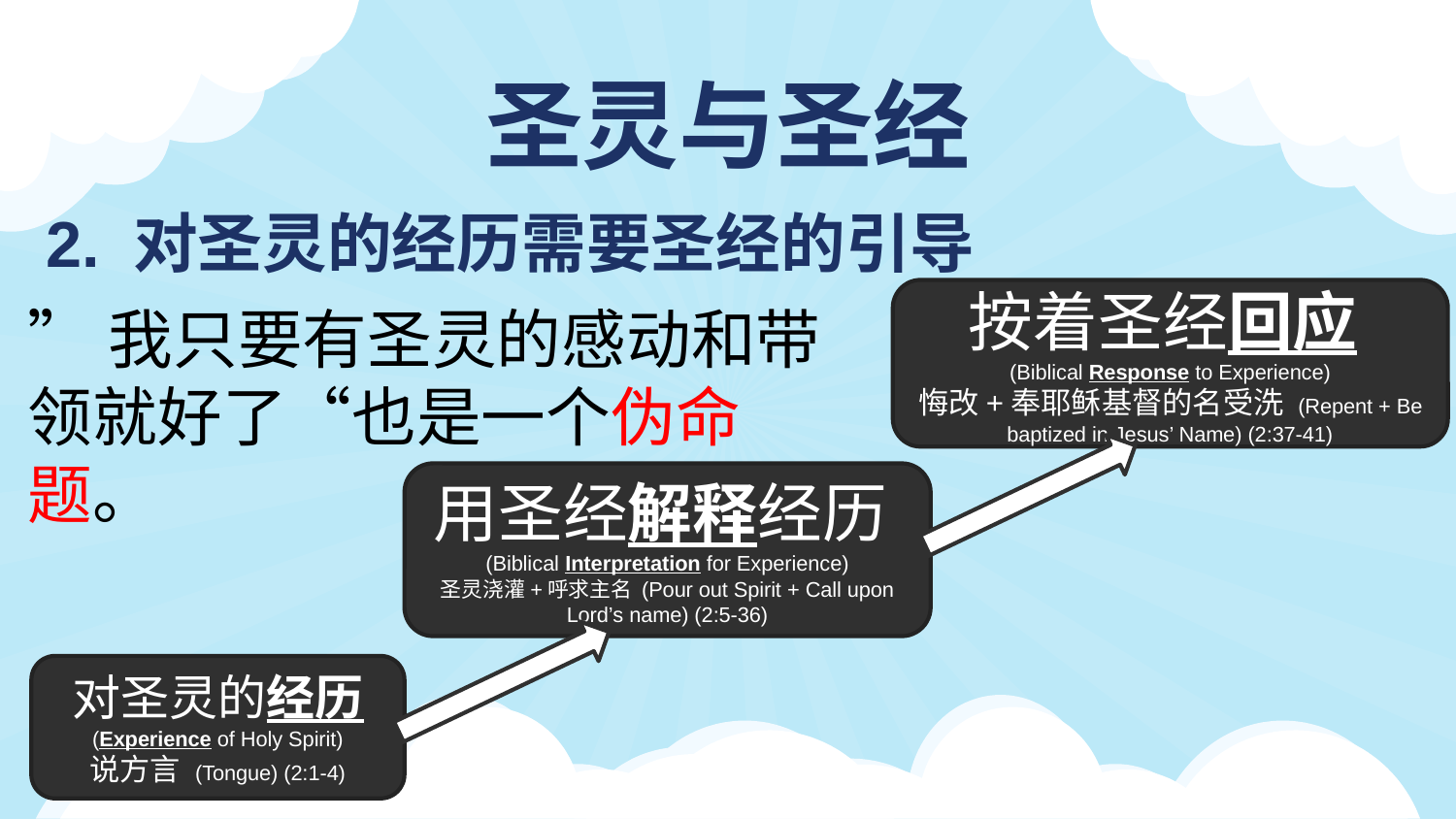

圣灵与圣经
2. 对圣灵的经历需要圣经的引导
按着圣经回应
(Biblical Response to Experience)
悔改+奉耶稣基督的名受洗 (Repent + Be baptized in Jesus’ Name) (2:37-41)
”我只要有圣灵的感动和带领就好了“也是一个伪命题。
用圣经解释经历
(Biblical Interpretation for Experience)
圣灵浇灌+呼求主名 (Pour out Spirit + Call upon Lord’s name) (2:5-36)

对圣灵的经历 (Experience of Holy Spirit)
说方言 (Tongue) (2:1-4)